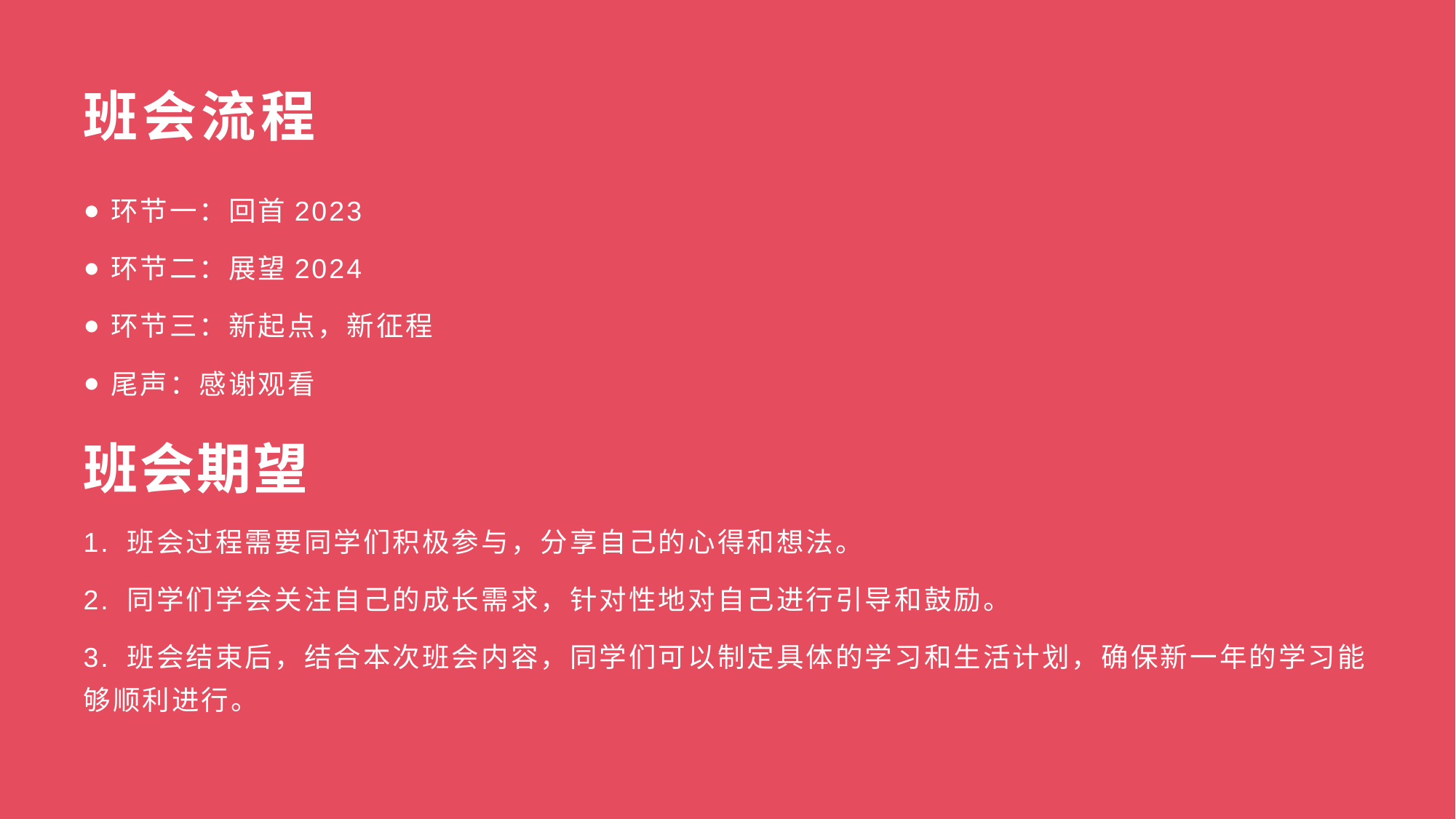

# 班会流程
环节一：回首2023
环节二：展望2024
环节三：新起点，新征程
尾声：感谢观看
班会期望
1. 班会过程需要同学们积极参与，分享自己的心得和想法。
2. 同学们学会关注自己的成长需求，针对性地对自己进行引导和鼓励。
3. 班会结束后，结合本次班会内容，同学们可以制定具体的学习和生活计划，确保新一年的学习能够顺利进行。